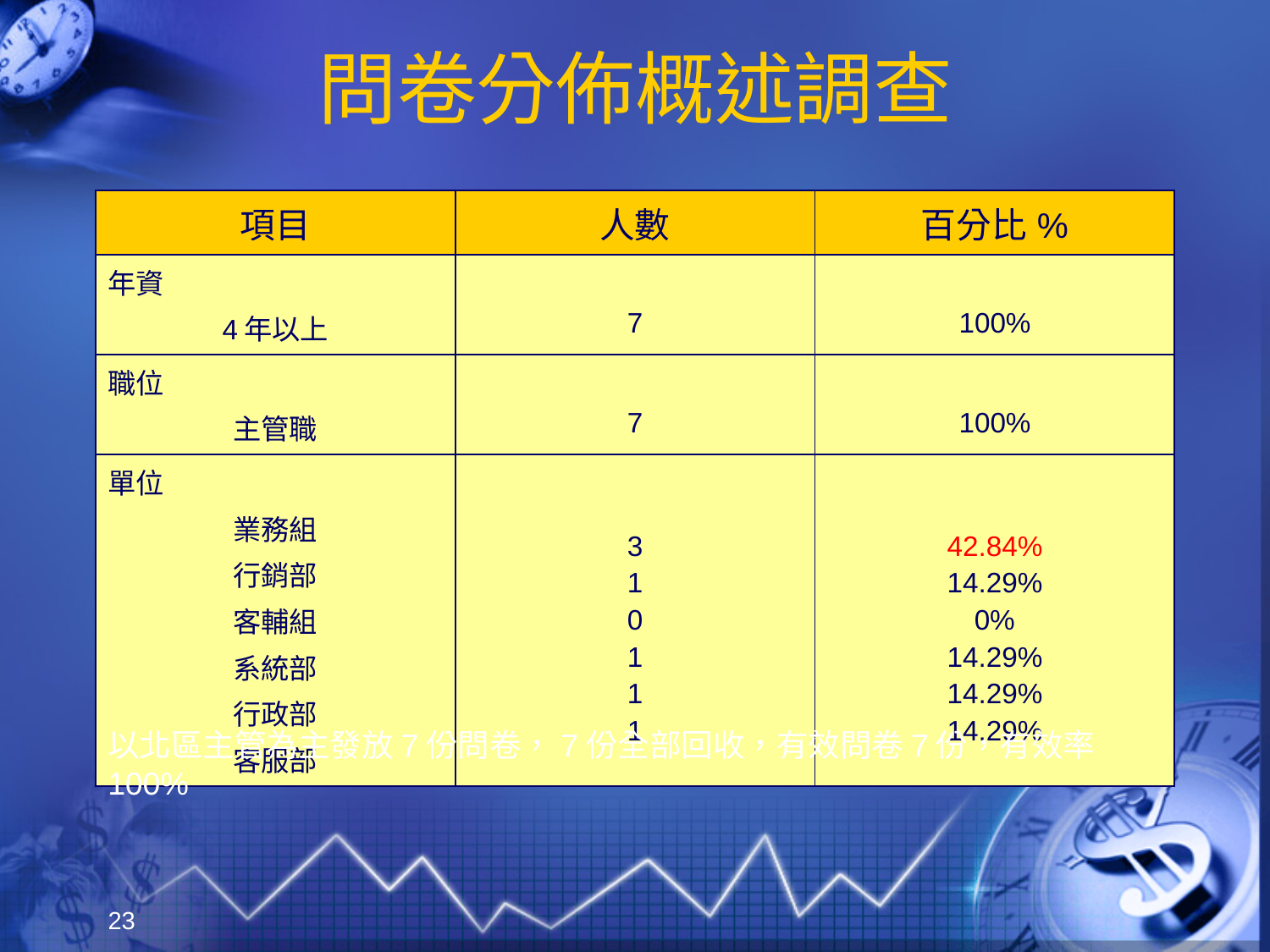

# 問卷分佈概述調查
| 項目 | 人數 | 百分比% |
| --- | --- | --- |
| 年資 4年以上 | 7 | 100% |
| 職位 主管職 | 7 | 100% |
| 單位 業務組 行銷部 客輔組 系統部 行政部 客服部 | 3 1 0 1 1 1 | 42.84% 14.29% 0% 14.29% 14.29% 14.29% |
以北區主管為主發放7份問卷，7份全部回收，有效問卷7份，有效率100%
23